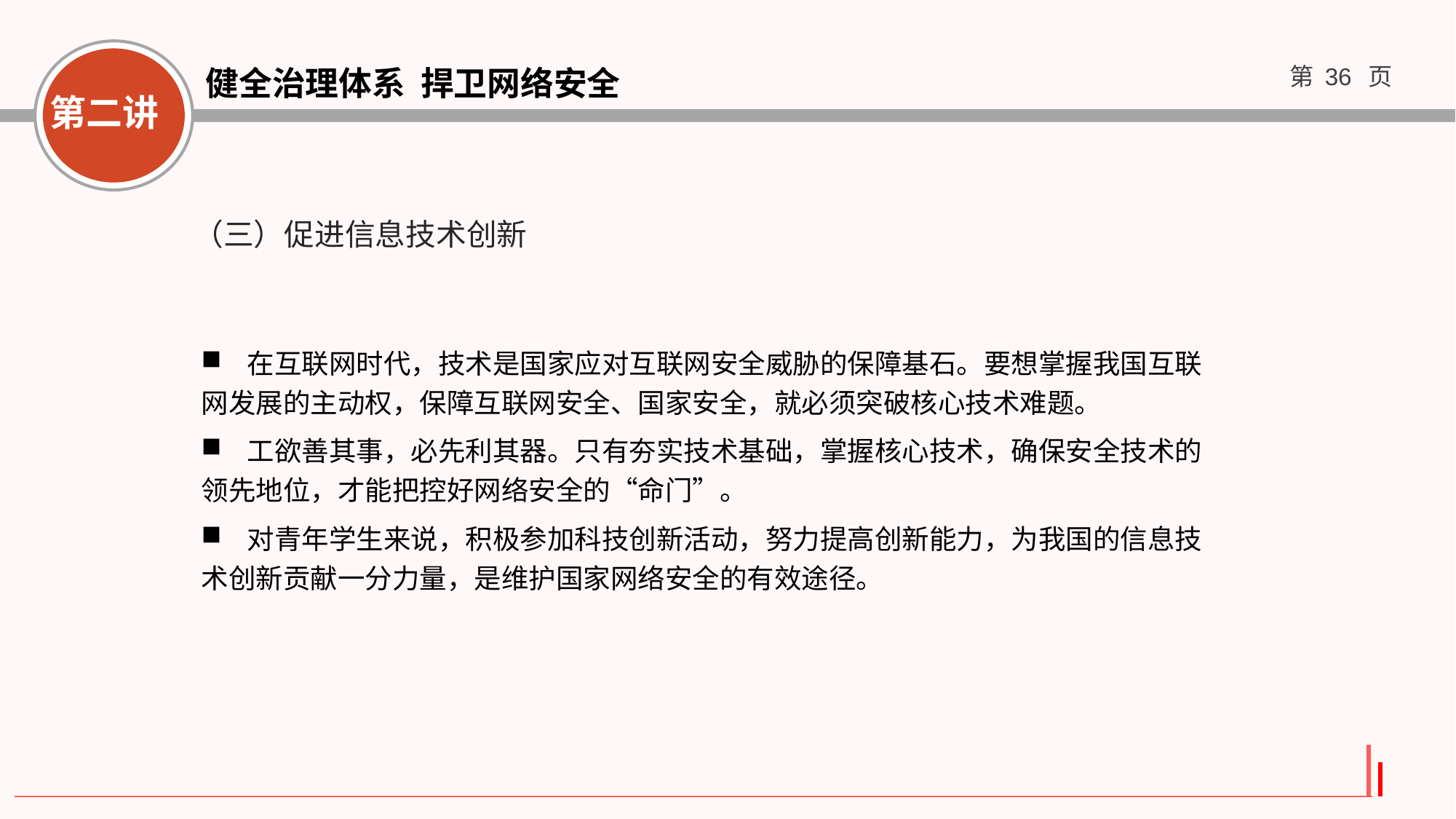

（三）促进信息技术创新
   在互联网时代，技术是国家应对互联网安全威胁的保障基石。要想掌握我国互联网发展的主动权，保障互联网安全、国家安全，就必须突破核心技术难题。
   工欲善其事，必先利其器。只有夯实技术基础，掌握核心技术，确保安全技术的领先地位，才能把控好网络安全的“命门”。
   对青年学生来说，积极参加科技创新活动，努力提高创新能力，为我国的信息技术创新贡献一分力量，是维护国家网络安全的有效途径。